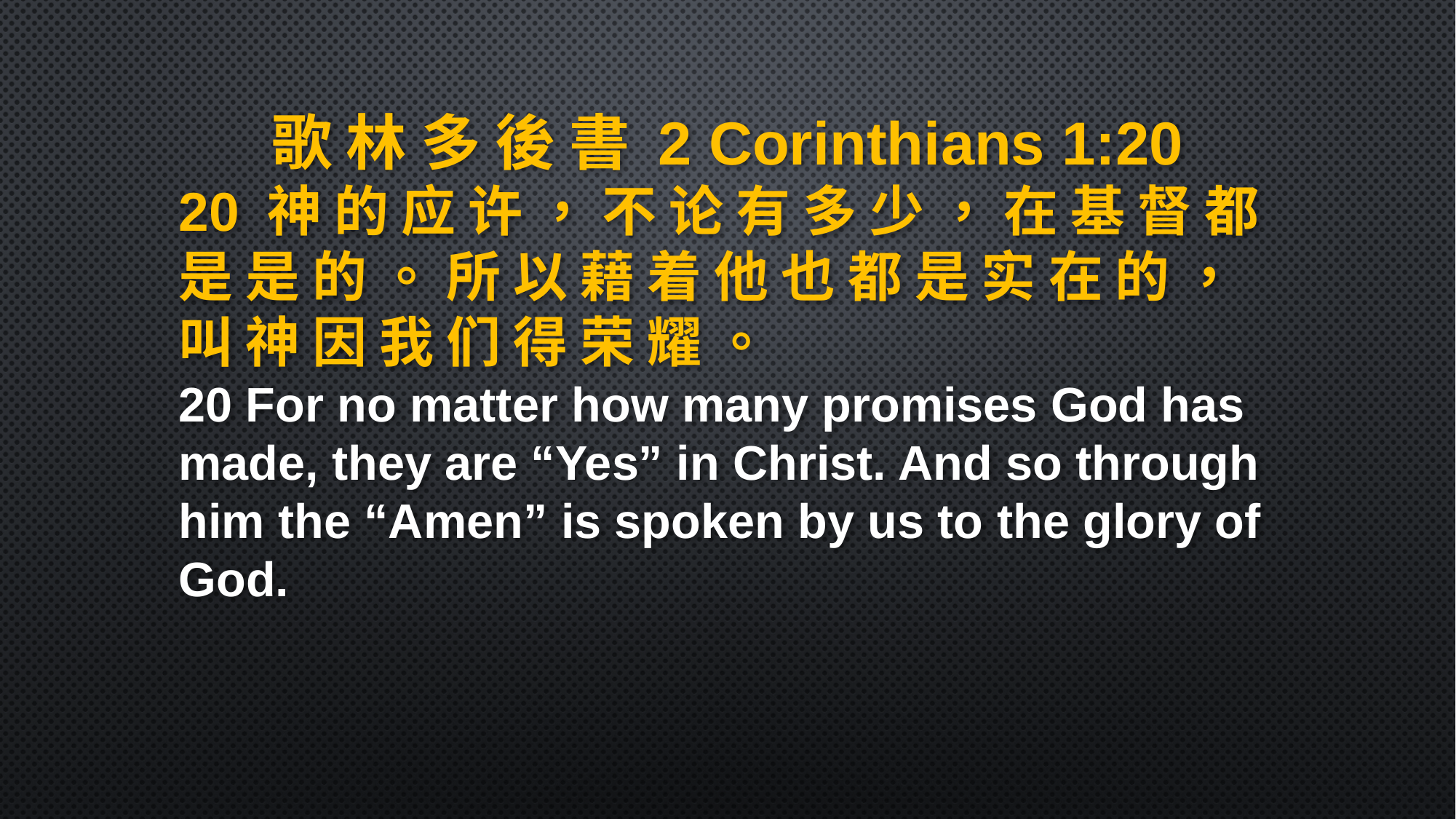

歌 林 多 後 書 2 Corinthians 1:20
20 神 的 应 许 ， 不 论 有 多 少 ， 在 基 督 都 是 是 的 。 所 以 藉 着 他 也 都 是 实 在 的 ， 叫 神 因 我 们 得 荣 耀 。
20 For no matter how many promises God has made, they are “Yes” in Christ. And so through him the “Amen” is spoken by us to the glory of God.